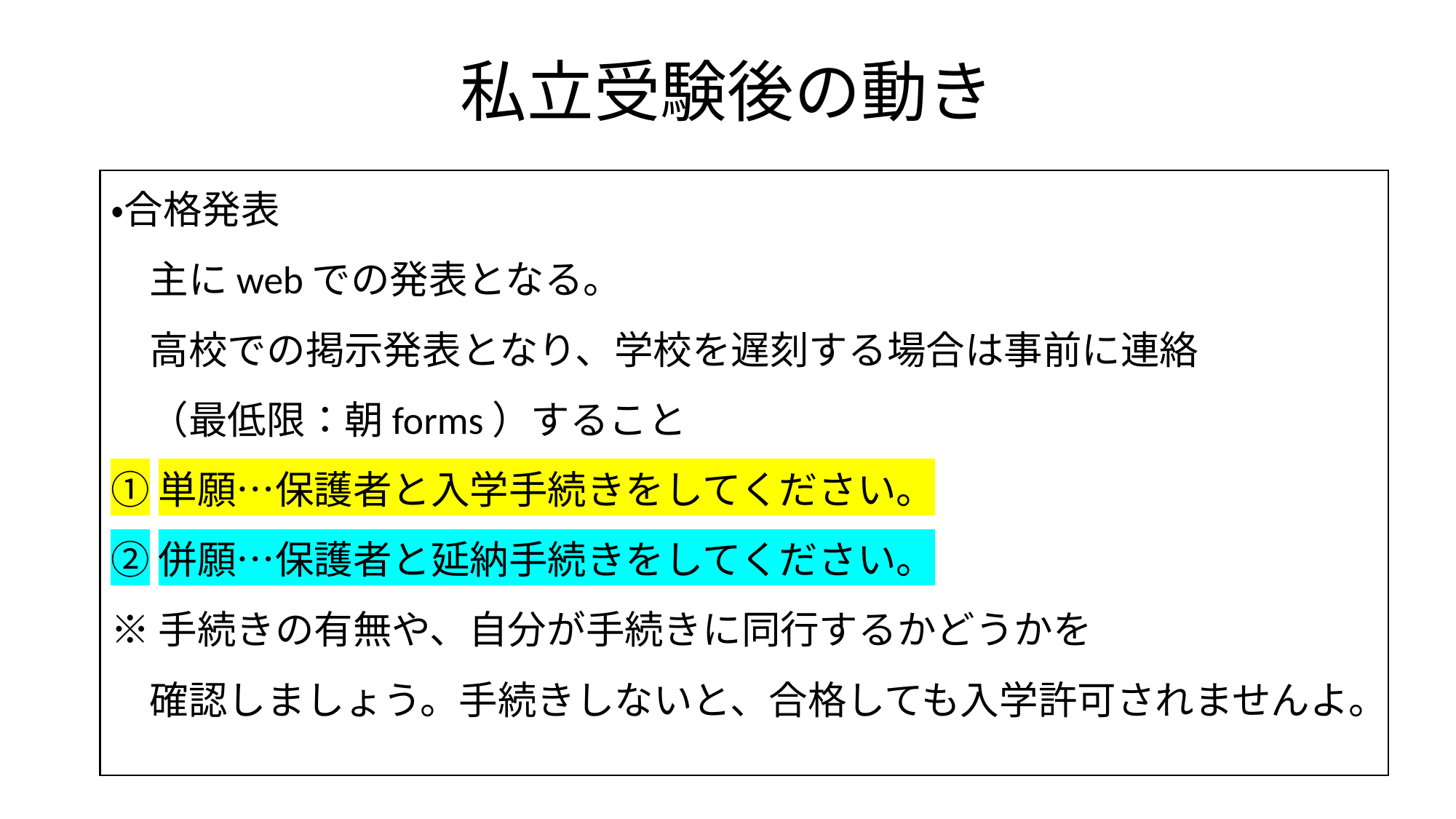

# 私立受験後の動き
・合格発表
　主にwebでの発表となる。
　高校での掲示発表となり、学校を遅刻する場合は事前に連絡
　（最低限：朝forms）すること
①単願…保護者と入学手続きをしてください。
②併願…保護者と延納手続きをしてください。
※手続きの有無や、自分が手続きに同行するかどうかを
　確認しましょう。手続きしないと、合格しても入学許可されませんよ。